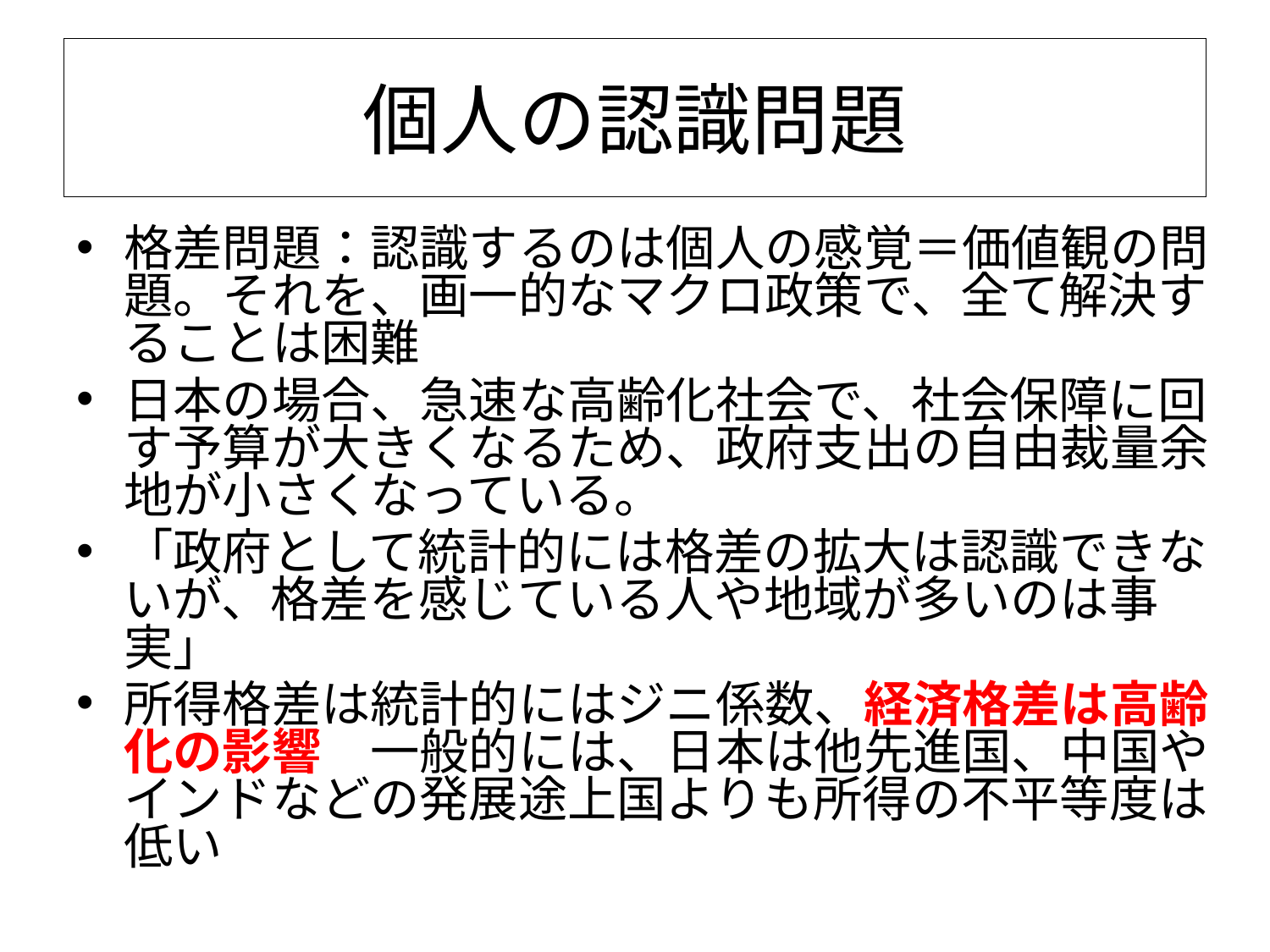

# 個人の認識問題
格差問題：認識するのは個人の感覚＝価値観の問題。それを、画一的なマクロ政策で、全て解決することは困難
日本の場合、急速な高齢化社会で、社会保障に回す予算が大きくなるため、政府支出の自由裁量余地が小さくなっている。
「政府として統計的には格差の拡大は認識できないが、格差を感じている人や地域が多いのは事実」
所得格差は統計的にはジニ係数、経済格差は高齢化の影響　一般的には、日本は他先進国、中国やインドなどの発展途上国よりも所得の不平等度は低い